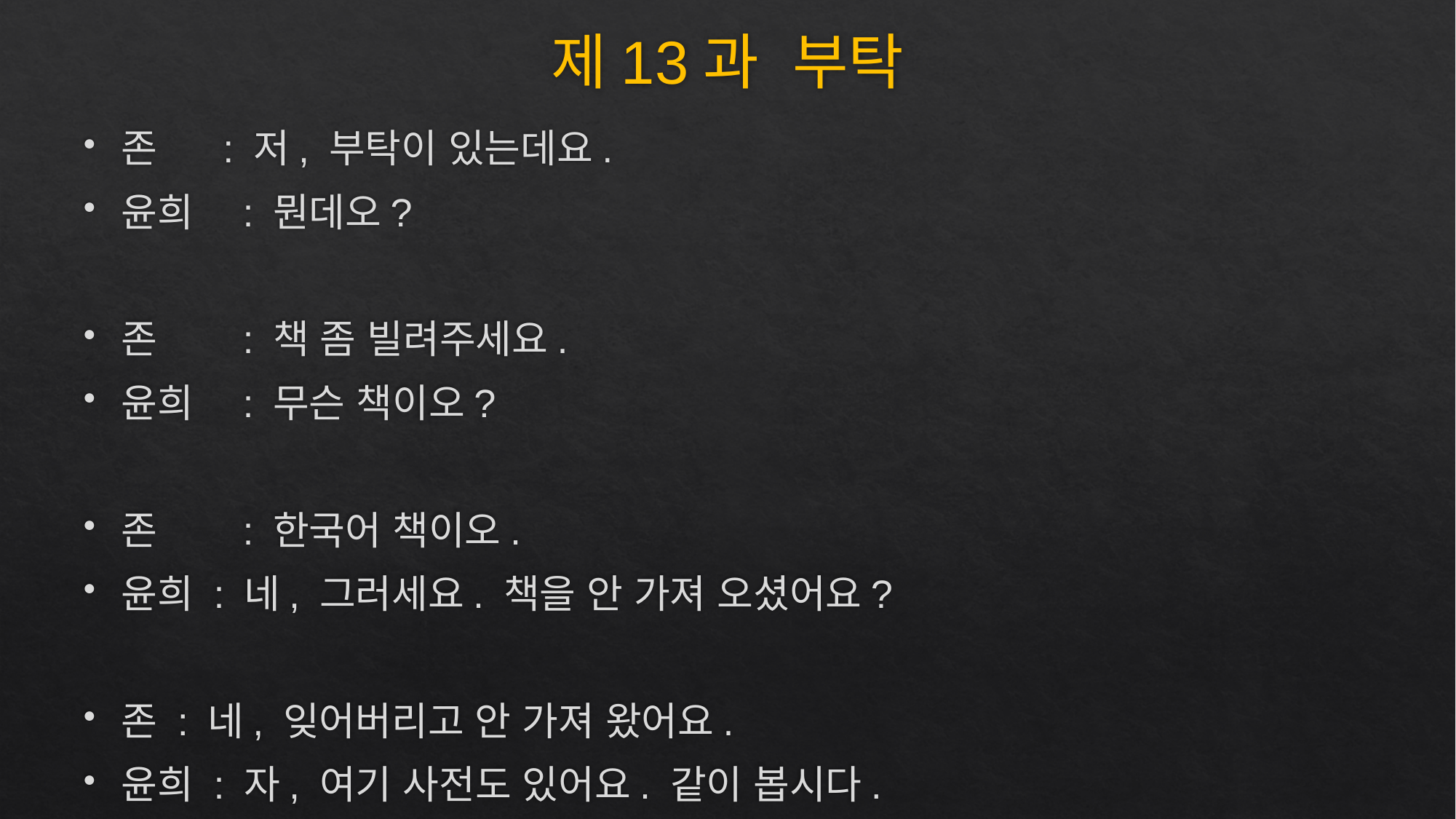

# 제13과  부탁
존 		: 저, 부탁이 있는데요.
윤희	 : 뭔데오?

존		 : 책 좀 빌려주세요.
윤희	 : 무슨 책이오?

존		 : 한국어 책이오.
윤희 : 네, 그러세요. 책을 안 가져 오셨어요?

존 : 네, 잊어버리고 안 가져 왔어요.
윤희 : 자, 여기 사전도 있어요. 같이 봅시다.